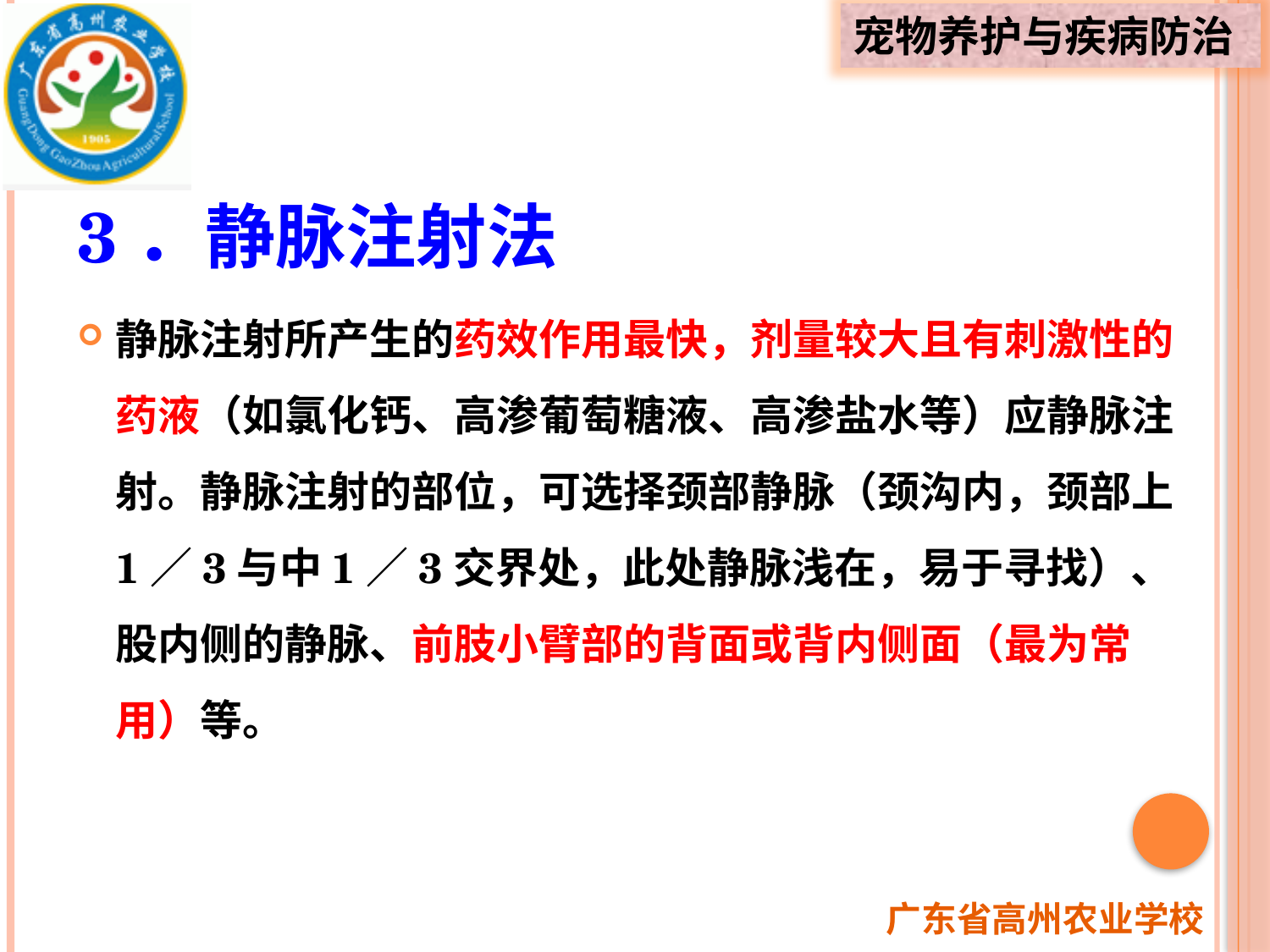

3．静脉注射法
静脉注射所产生的药效作用最快，剂量较大且有刺激性的药液（如氯化钙、高渗葡萄糖液、高渗盐水等）应静脉注射。静脉注射的部位，可选择颈部静脉（颈沟内，颈部上1／3与中1／3交界处，此处静脉浅在，易于寻找）、股内侧的静脉、前肢小臂部的背面或背内侧面（最为常用）等。